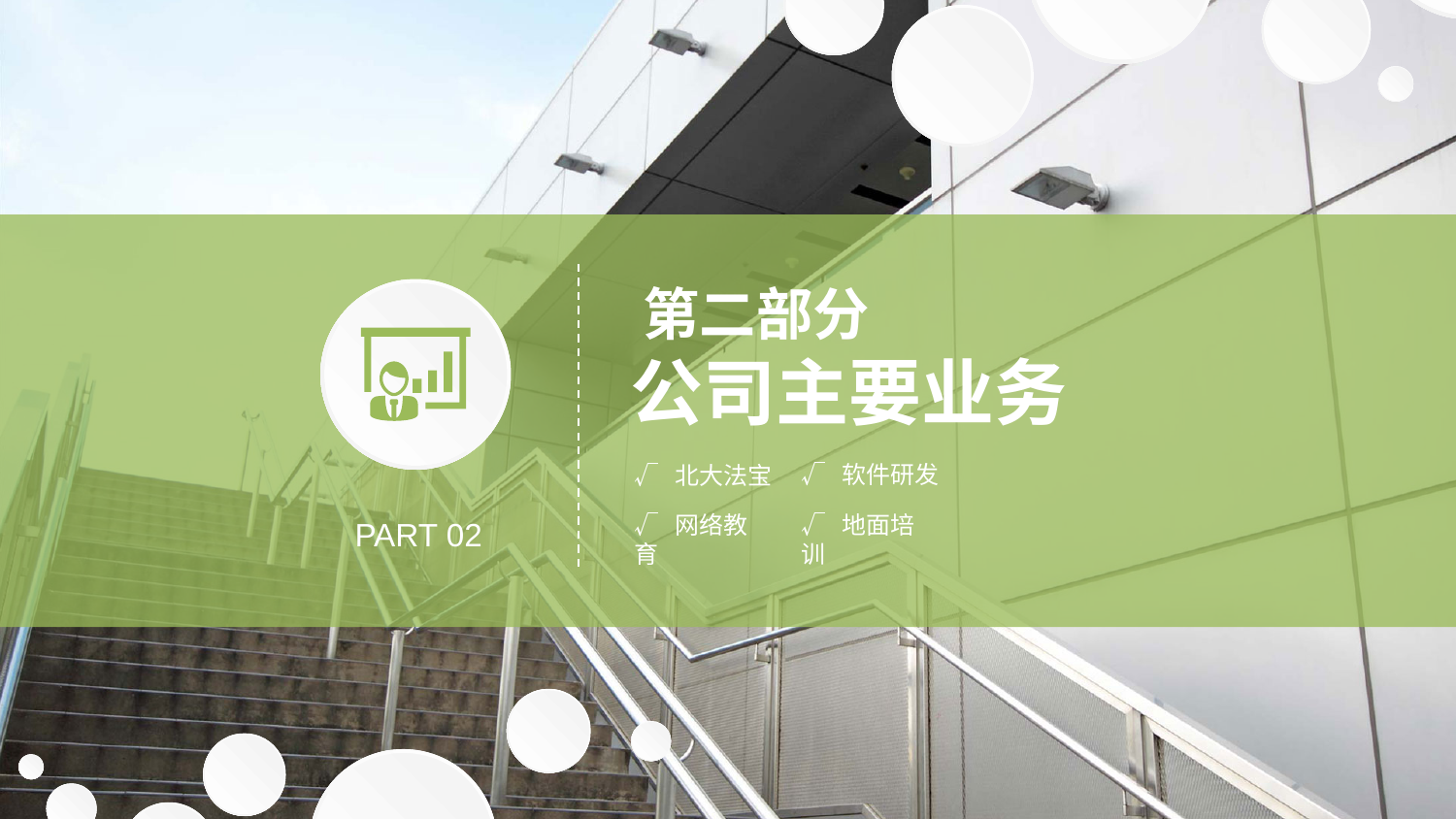

第二部分
公司主要业务

√  软件研发
√  北大法宝
√  网络教育
√  地面培训
PART 02

延迟符